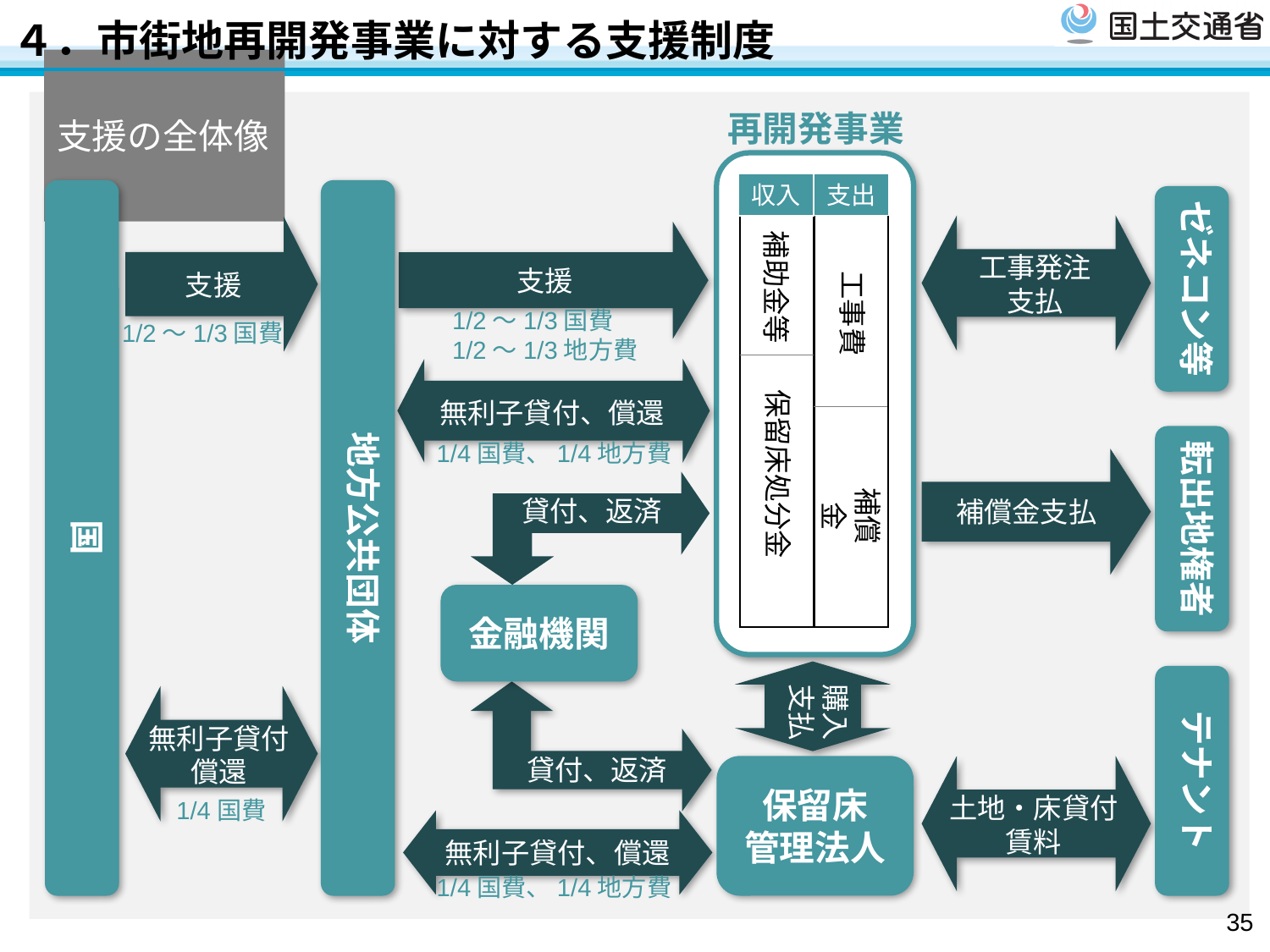

４．市街地再開発事業に対する支援制度

再開発事業
# 支援の全体像

支出
収入

地方公共団体
国
ゼネコン等
補助金等

支援
支援
工事発注
支払
工事費
1/2～1/3国費
1/2～1/3地方費
1/2～1/3国費

保留床処分金
無利子貸付、償還
転出地権者
1/4国費、1/4地方費
補償金支払
補償金

貸付、返済
金融機関

テナント
購入
支払

無利子貸付
償還
貸付、返済
保留床
管理法人

土地・床貸付
賃料
1/4国費
無利子貸付、償還
1/4国費、1/4地方費
35